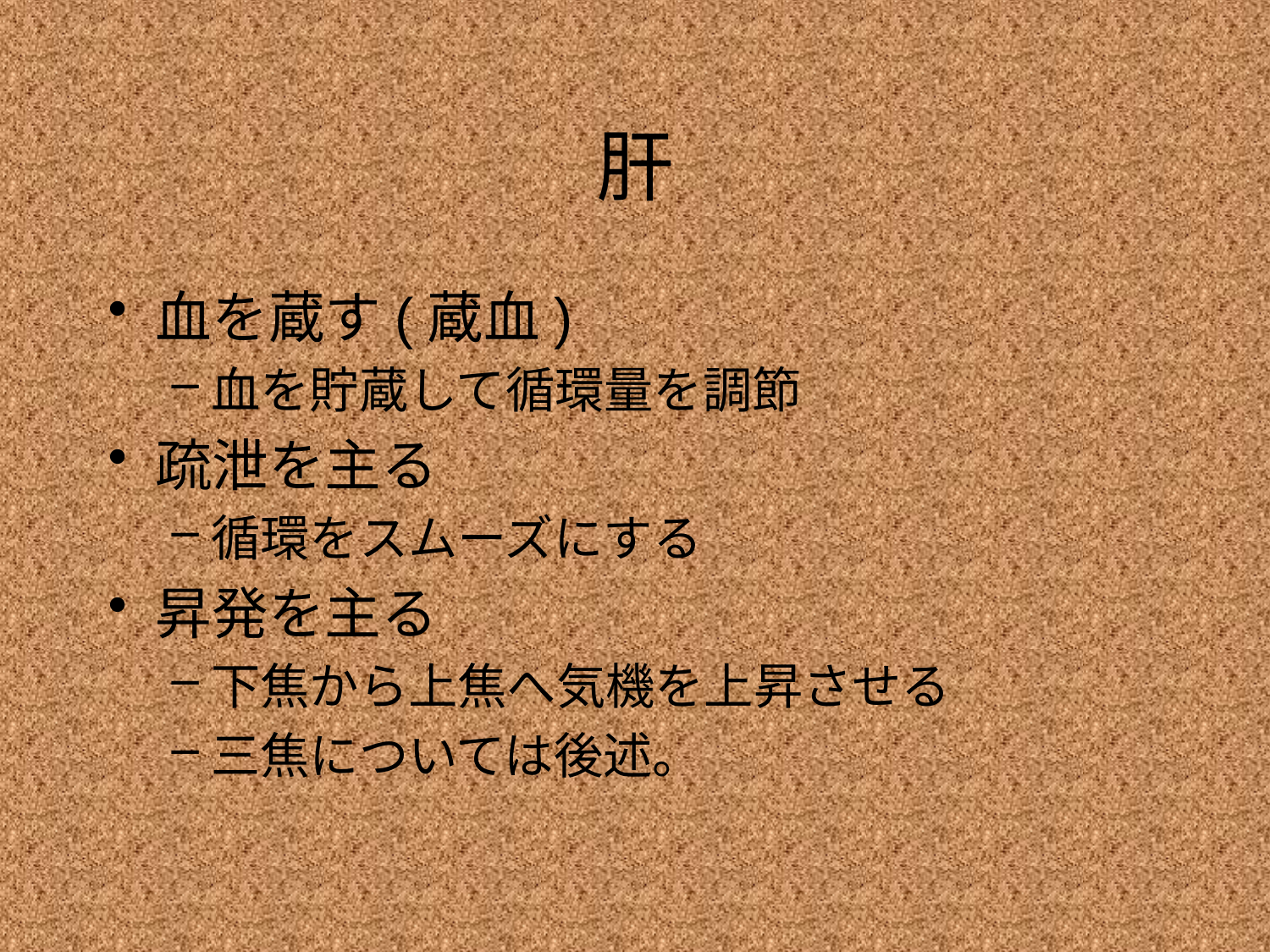

# 肝
血を蔵す(蔵血)
血を貯蔵して循環量を調節
疏泄を主る
循環をスムーズにする
昇発を主る
下焦から上焦へ気機を上昇させる
三焦については後述。